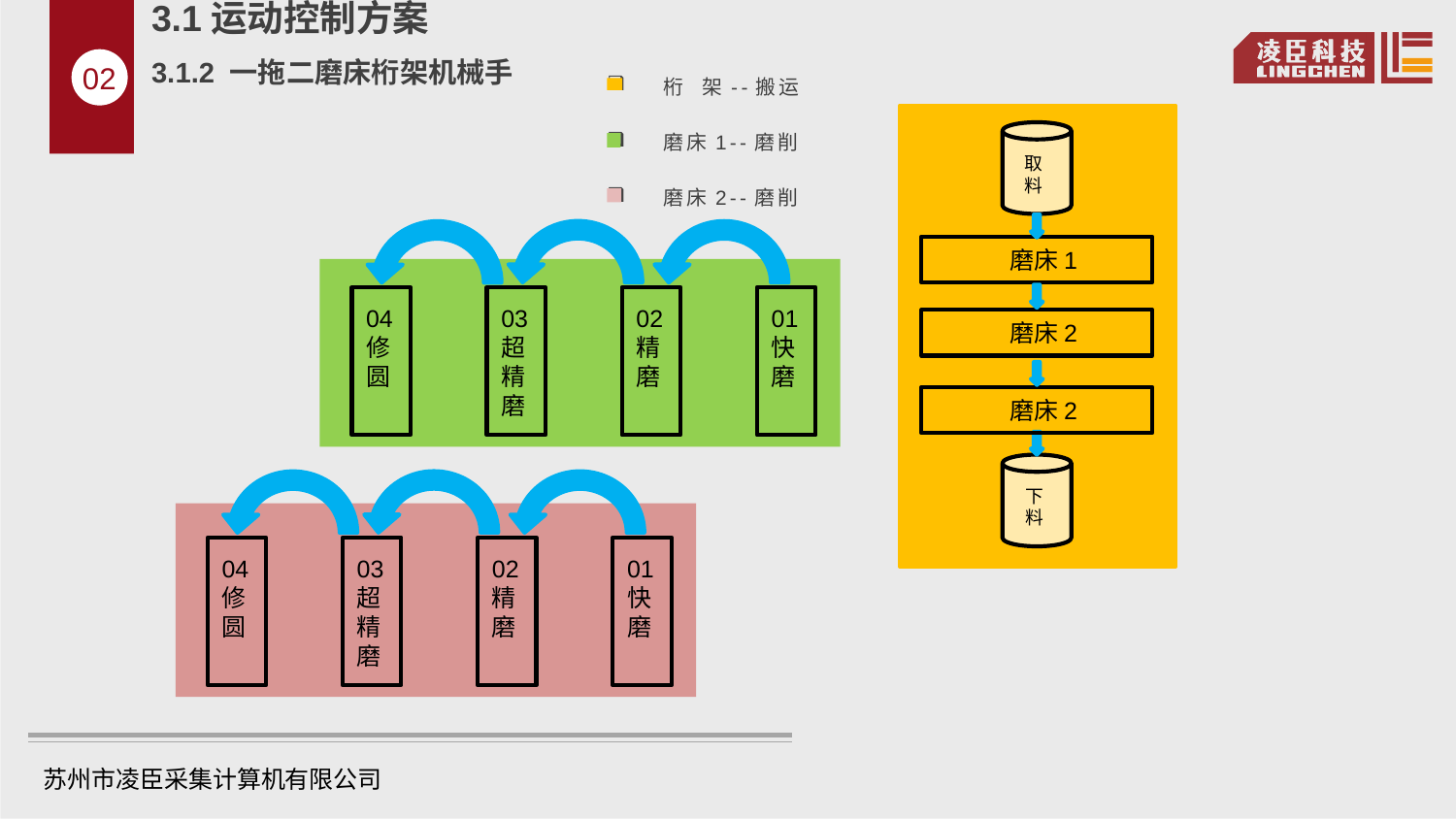

3.1运动控制方案
3.1.2 一拖二磨床桁架机械手

02
桁  架--搬运
磨床1--磨削
磨床2--磨削

取料

磨床1

04
修圆
03
超精磨
02
精磨
01
快
磨

磨床2

磨床2

下料

04
修圆
03
超精磨
02
精磨
01
快
磨